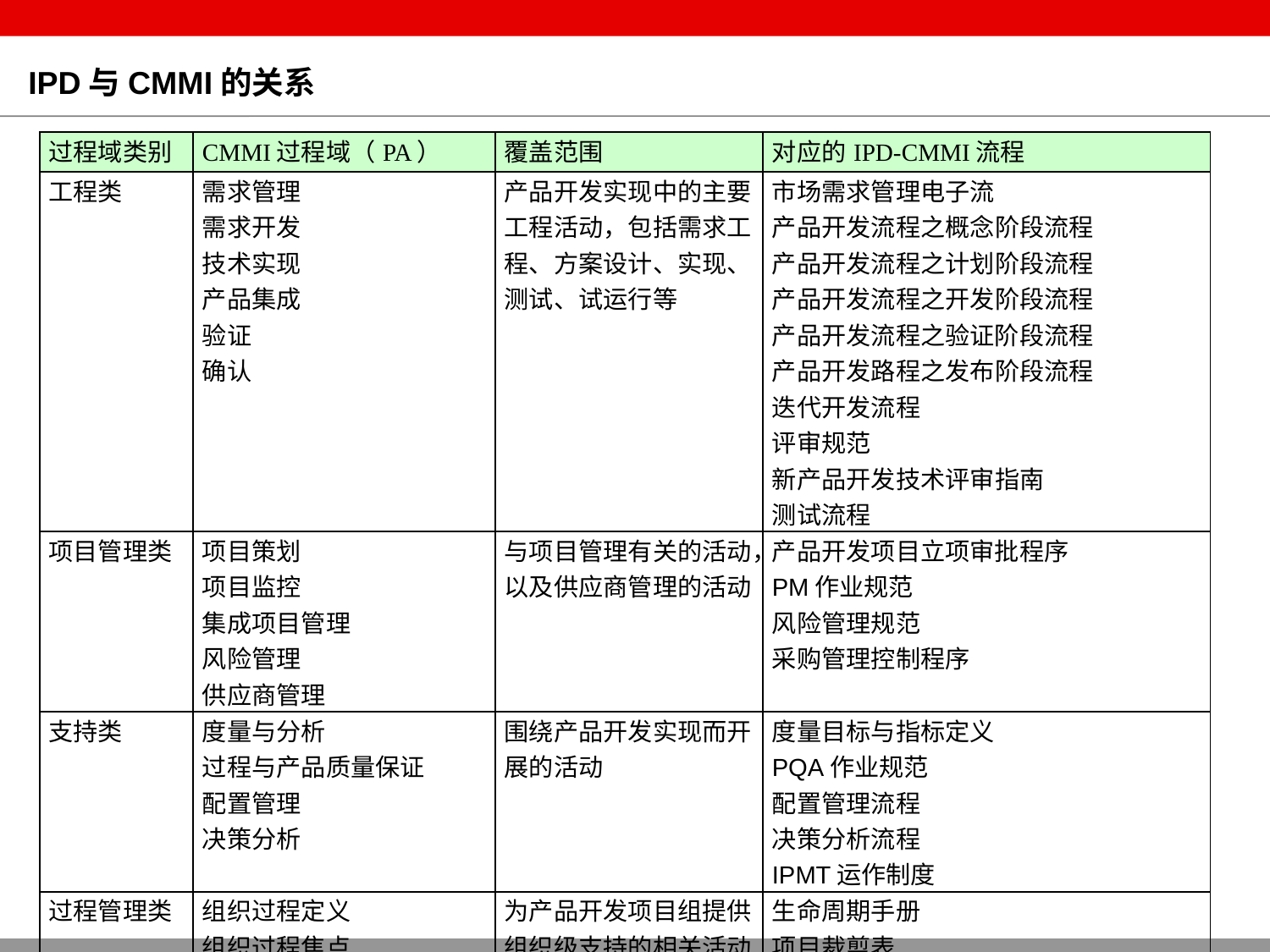

IPD与CMMI的关系
| 过程域类别 | CMMI过程域（PA） | 覆盖范围 | 对应的IPD-CMMI流程 |
| --- | --- | --- | --- |
| 工程类 | 需求管理 需求开发 技术实现 产品集成 验证 确认 | 产品开发实现中的主要工程活动，包括需求工程、方案设计、实现、测试、试运行等 | 市场需求管理电子流 产品开发流程之概念阶段流程 产品开发流程之计划阶段流程 产品开发流程之开发阶段流程 产品开发流程之验证阶段流程 产品开发路程之发布阶段流程 迭代开发流程 评审规范 新产品开发技术评审指南 测试流程 |
| 项目管理类 | 项目策划 项目监控 集成项目管理 风险管理 供应商管理 | 与项目管理有关的活动，以及供应商管理的活动 | 产品开发项目立项审批程序 PM作业规范 风险管理规范 采购管理控制程序 |
| 支持类 | 度量与分析 过程与产品质量保证 配置管理 决策分析 | 围绕产品开发实现而开展的活动 | 度量目标与指标定义 PQA作业规范 配置管理流程 决策分析流程 IPMT运作制度 |
| 过程管理类 | 组织过程定义 组织过程焦点 组织级培训 | 为产品开发项目组提供组织级支持的相关活动 | 生命周期手册 项目裁剪表 产品开发版本及命名规范 IPD流程改进制度 员工培训控制程序 |